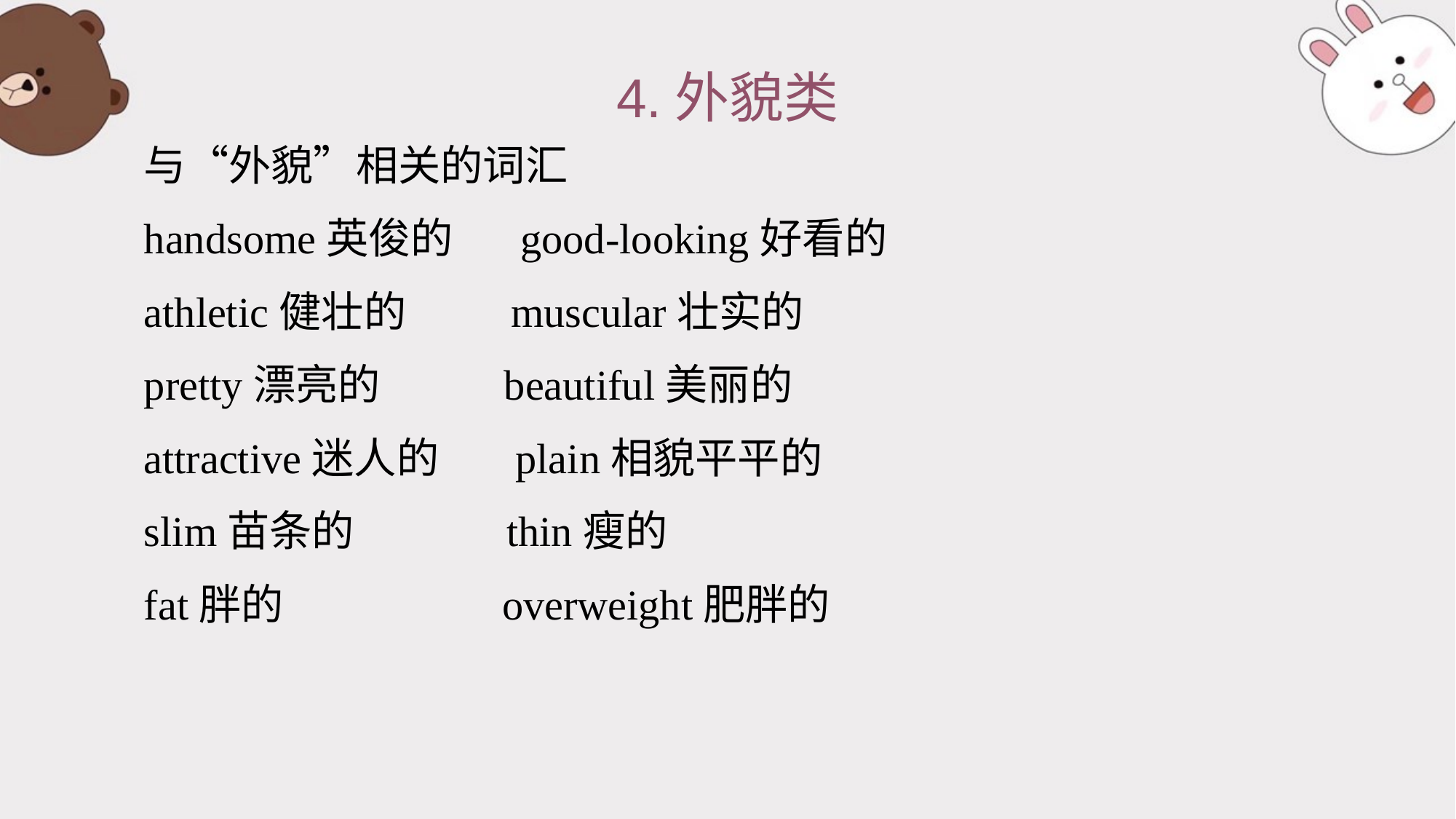

# 4.外貌类
与“外貌”相关的词汇
handsome英俊的      good-looking好看的
athletic健壮的          muscular壮实的
pretty漂亮的            beautiful美丽的
attractive迷人的       plain相貌平平的
slim苗条的               thin瘦的
fat胖的                      overweight肥胖的